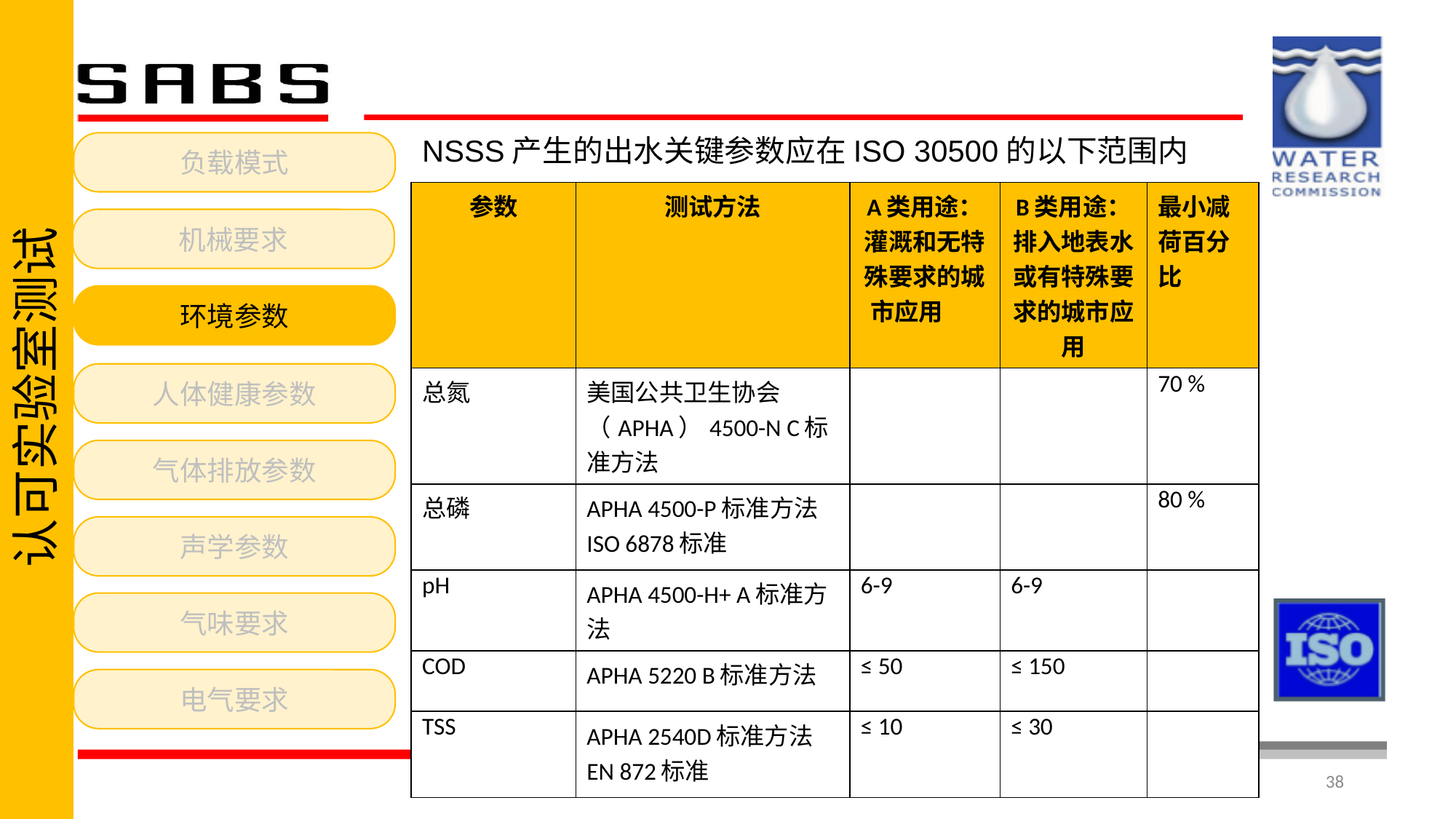

认可实验室测试
NSSS产生的出水关键参数应在ISO 30500的以下范围内

负载模式
机械要求
环境参数
人体健康参数
气体排放参数
声学参数
气味要求
电气要求
| 参数 | 测试方法 | A类用途：灌溉和无特殊要求的城市应用 | B类用途：排入地表水或有特殊要求的城市应用 | 最小减荷百分比 |
| --- | --- | --- | --- | --- |
| 总氮 | 美国公共卫生协会（APHA）4500-N C标准方法 |  |  | 70 % |
| 总磷 | APHA 4500-P标准方法 ISO 6878标准 |  |  | 80 % |
| pH | APHA 4500-H+ A标准方法 | 6-9 | 6-9 |  |
| COD | APHA 5220 B标准方法 | ≤ 50 | ≤ 150 |  |
| TSS | APHA 2540D标准方法 EN 872标准 | ≤ 10 | ≤ 30 |  |
38